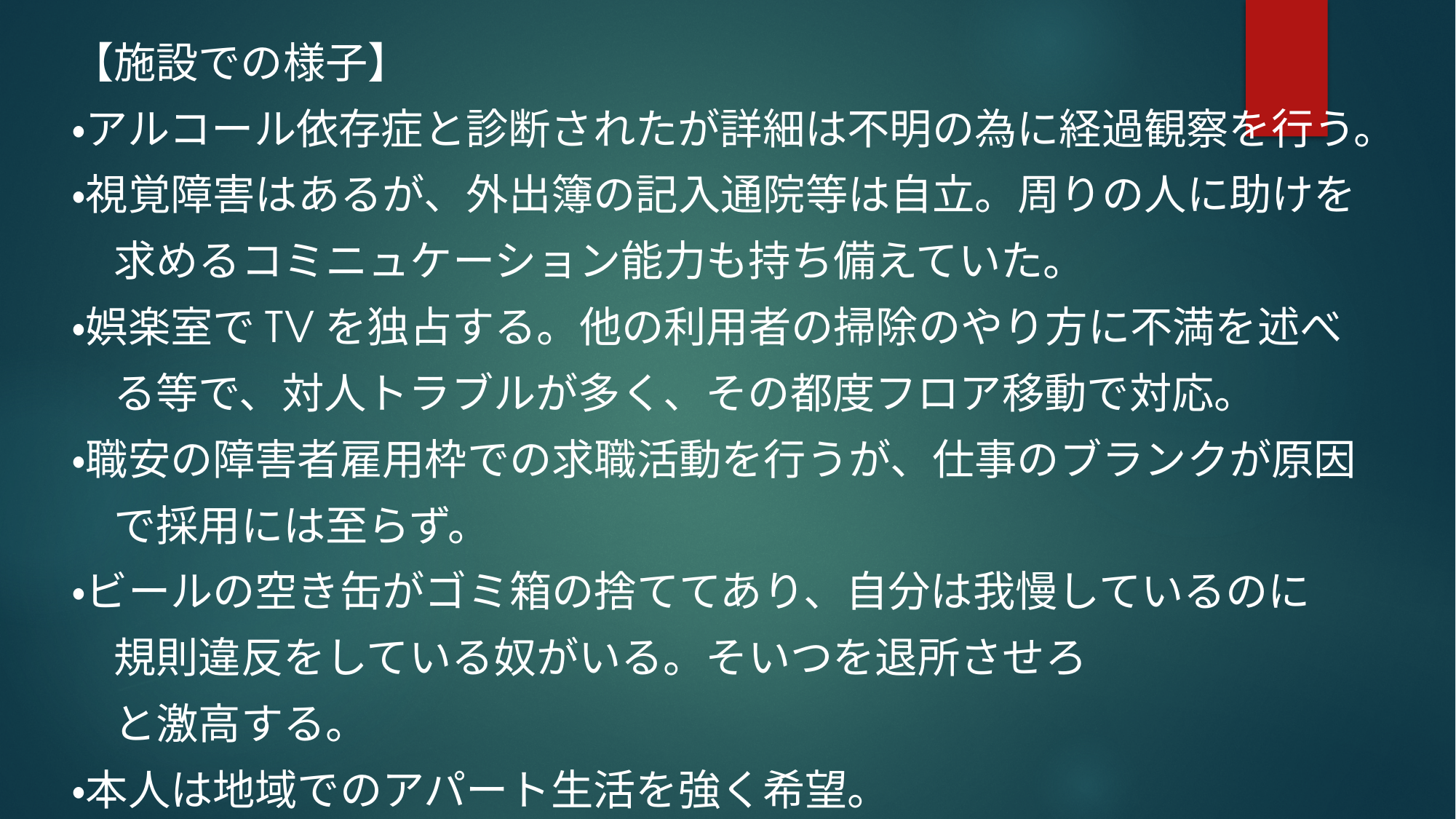

【施設での様子】
・アルコール依存症と診断されたが詳細は不明の為に経過観察を行う。
・視覚障害はあるが、外出簿の記入通院等は自立。周りの人に助けを
　求めるコミニュケーション能力も持ち備えていた。
・娯楽室でTVを独占する。他の利用者の掃除のやり方に不満を述べ
　る等で、対人トラブルが多く、その都度フロア移動で対応。
・職安の障害者雇用枠での求職活動を行うが、仕事のブランクが原因
　で採用には至らず。
・ビールの空き缶がゴミ箱の捨ててあり、自分は我慢しているのに
　規則違反をしている奴がいる。そいつを退所させろ
　と激高する。
・本人は地域でのアパート生活を強く希望。